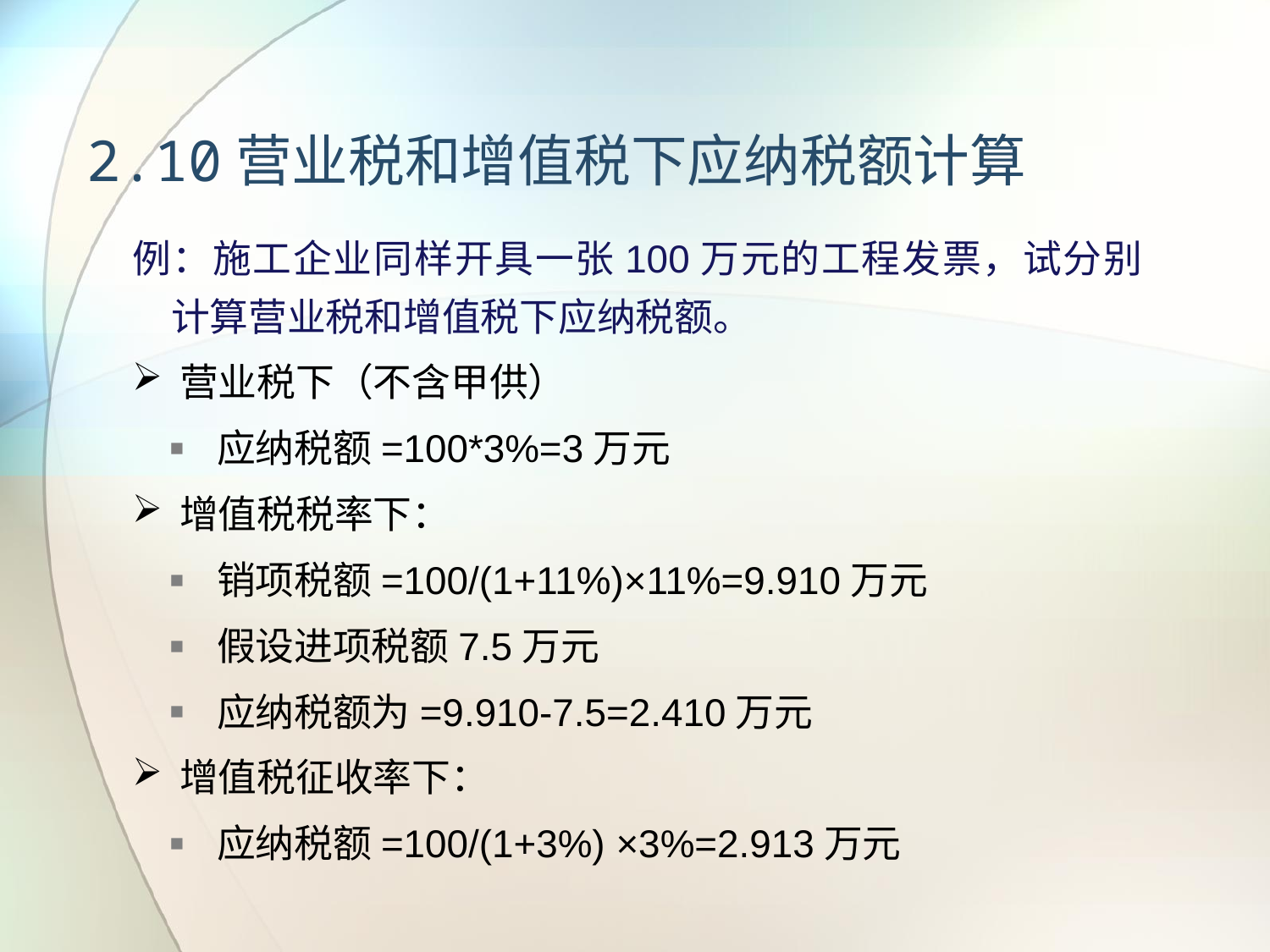

# 2.10营业税和增值税下应纳税额计算
例：施工企业同样开具一张100万元的工程发票，试分别计算营业税和增值税下应纳税额。
营业税下（不含甲供）
应纳税额=100*3%=3万元
增值税税率下：
销项税额=100/(1+11%)×11%=9.910万元
假设进项税额7.5万元
应纳税额为=9.910-7.5=2.410万元
增值税征收率下：
应纳税额=100/(1+3%) ×3%=2.913万元